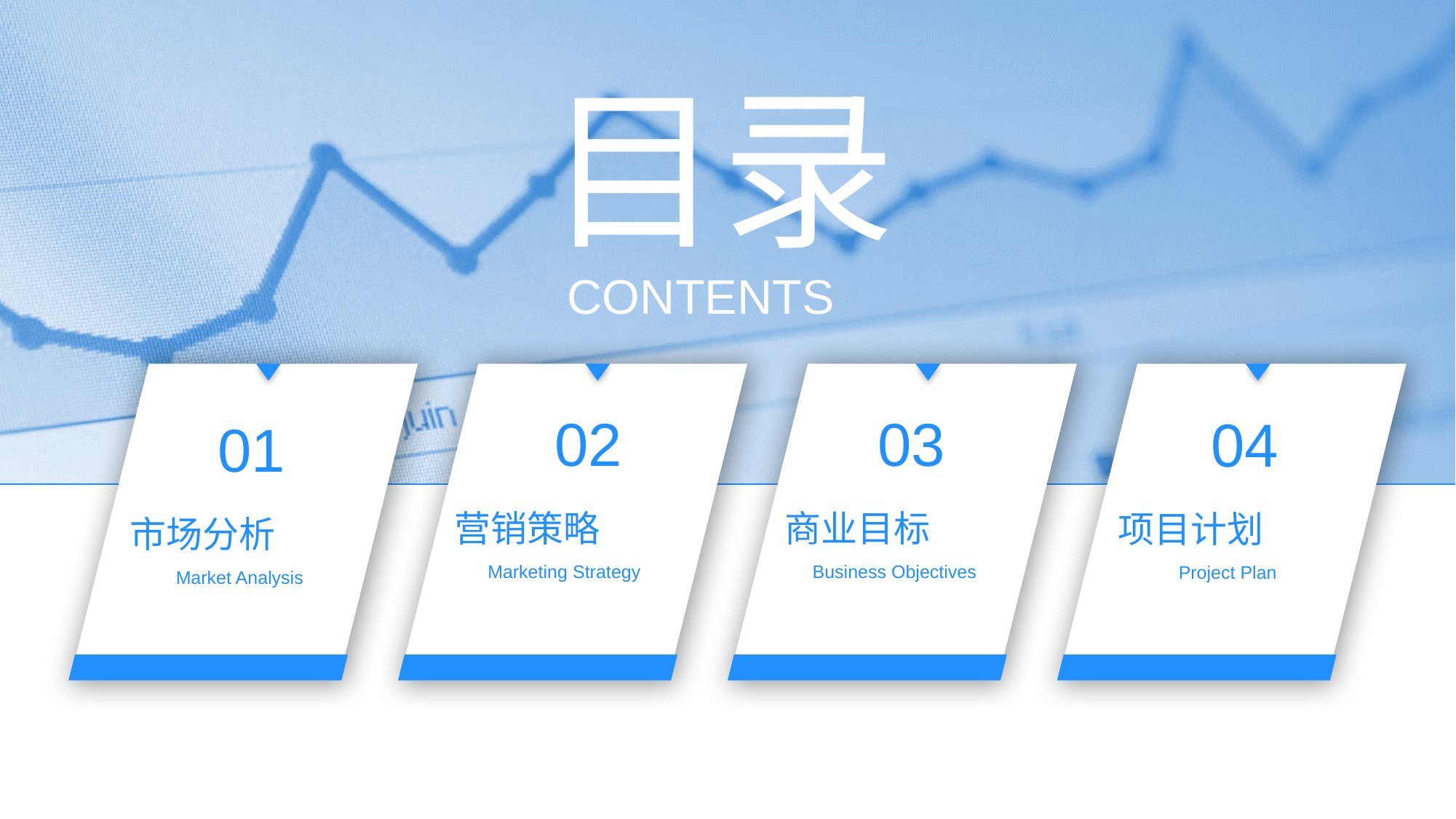

目录
CONTENTS
02
03
04
01
营销策略
商业目标
项目计划
市场分析
Marketing Strategy
Business Objectives
Project Plan
Market Analysis